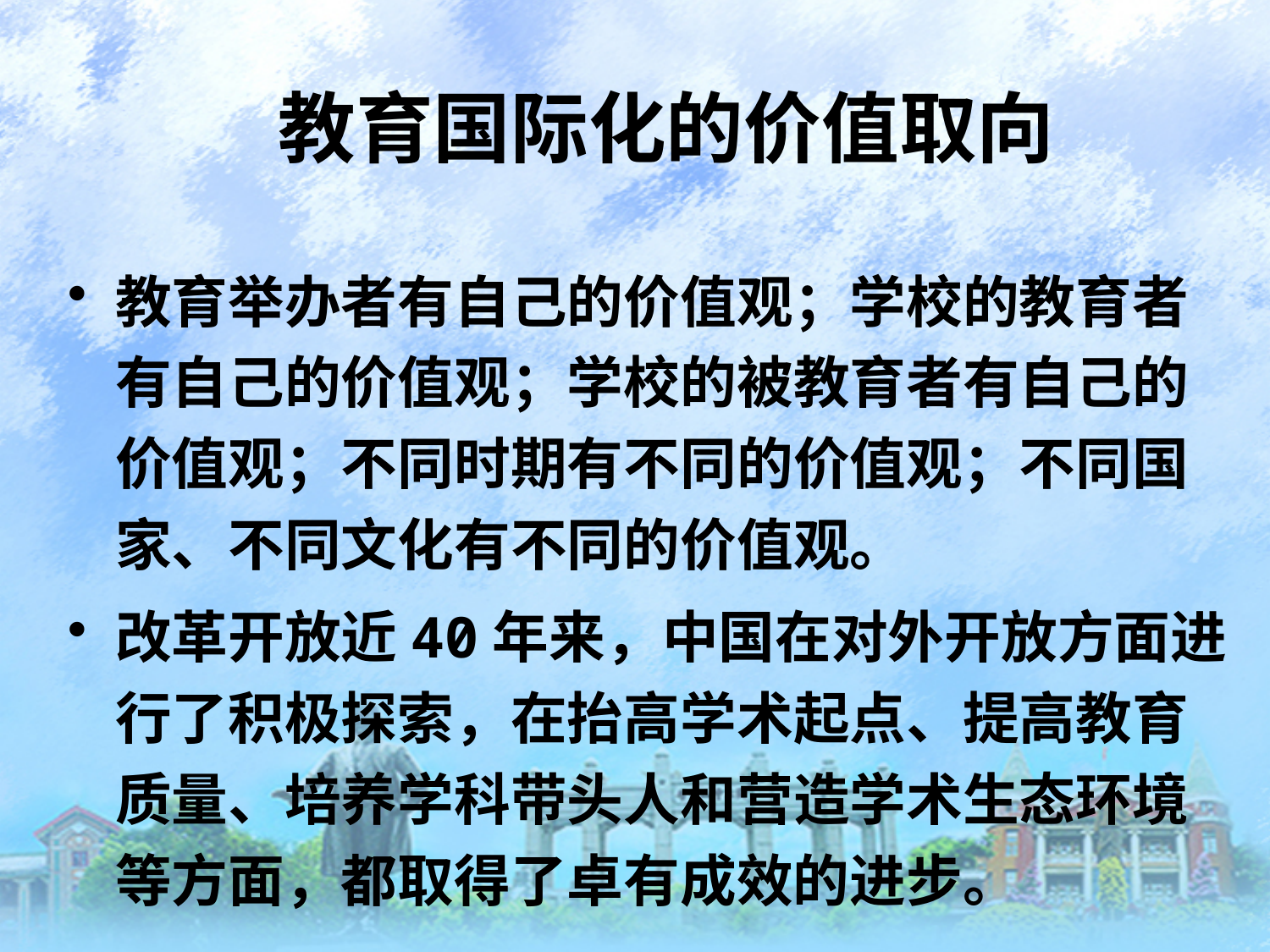

# 教育国际化的价值取向
教育举办者有自己的价值观；学校的教育者有自己的价值观；学校的被教育者有自己的价值观；不同时期有不同的价值观；不同国家、不同文化有不同的价值观。
改革开放近40年来，中国在对外开放方面进行了积极探索，在抬高学术起点、提高教育质量、培养学科带头人和营造学术生态环境等方面，都取得了卓有成效的进步。